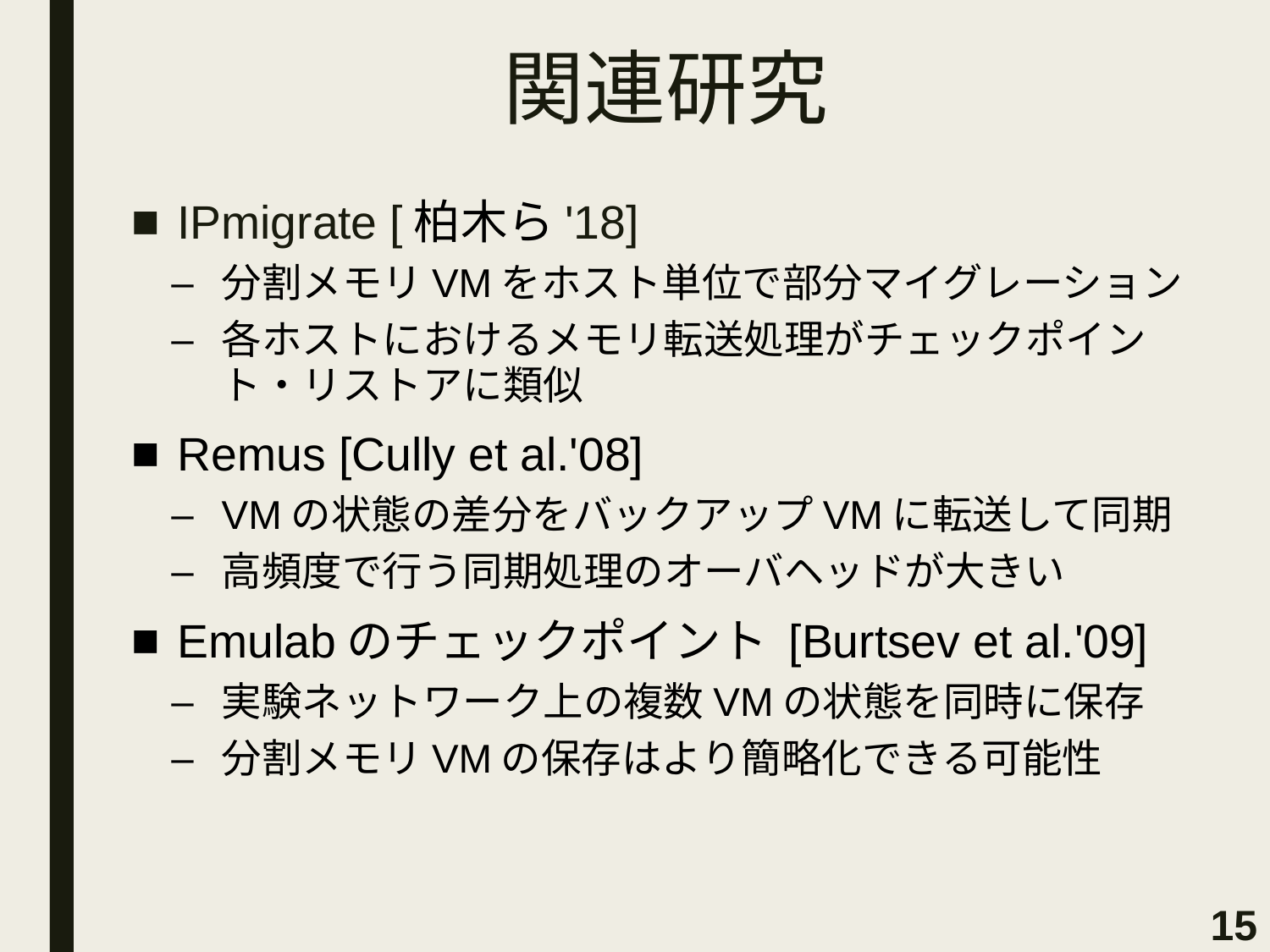

# 関連研究
IPmigrate [柏木ら'18]
分割メモリVMをホスト単位で部分マイグレーション
各ホストにおけるメモリ転送処理がチェックポイント・リストアに類似
Remus [Cully et al.'08]
VMの状態の差分をバックアップVMに転送して同期
高頻度で行う同期処理のオーバヘッドが大きい
Emulabのチェックポイント [Burtsev et al.'09]
実験ネットワーク上の複数VMの状態を同時に保存
分割メモリVMの保存はより簡略化できる可能性
15